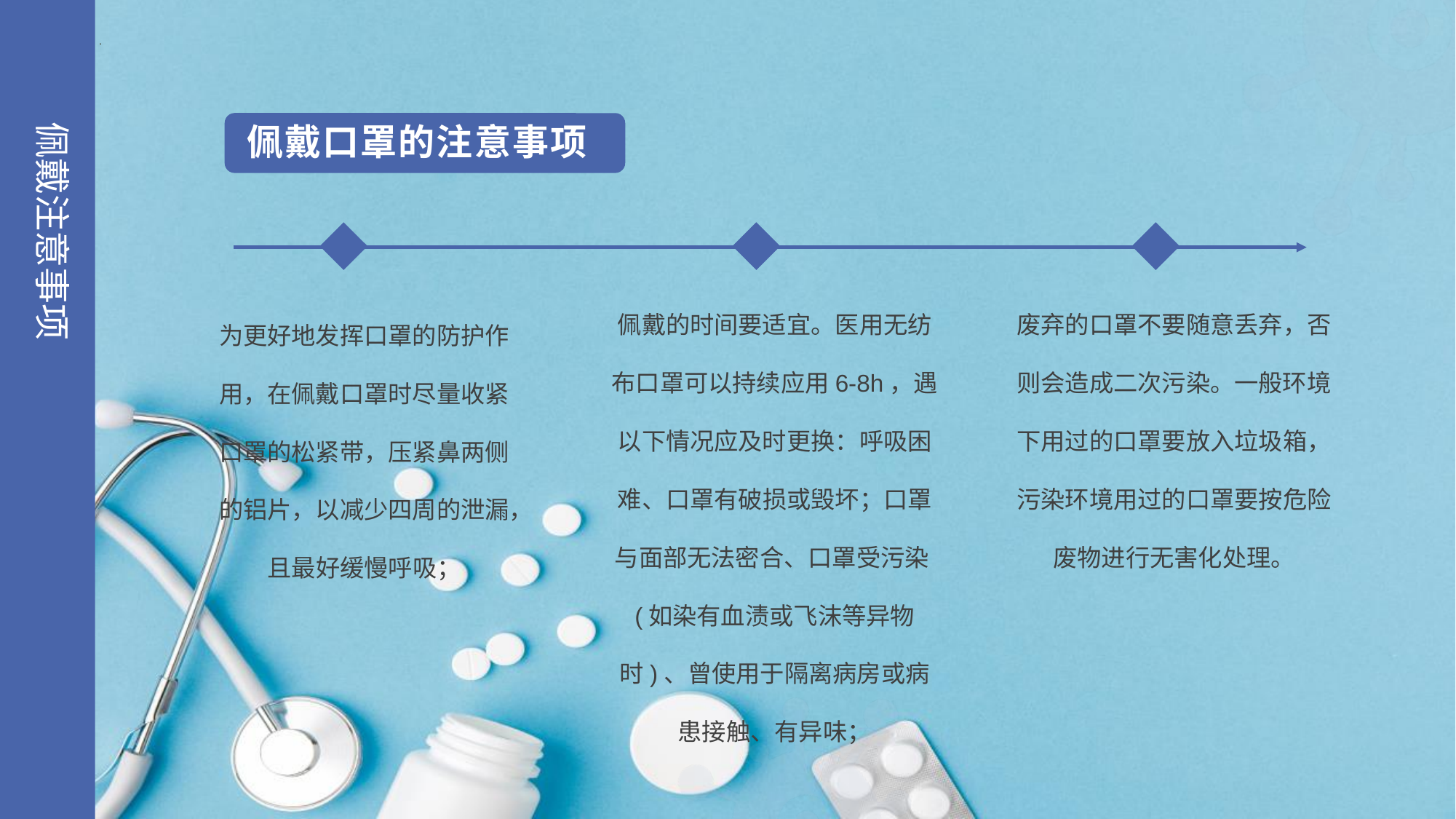

佩戴口罩的注意事项

为更好地发挥口罩的防护作用，在佩戴口罩时尽量收紧口罩的松紧带，压紧鼻两侧的铝片，以减少四周的泄漏，且最好缓慢呼吸；

佩戴的时间要适宜。医用无纺布口罩可以持续应用6-8h，遇以下情况应及时更换：呼吸困难、口罩有破损或毁坏；口罩与面部无法密合、口罩受污染(如染有血渍或飞沫等异物时)、曾使用于隔离病房或病患接触、有异味；

废弃的口罩不要随意丢弃，否则会造成二次污染。一般环境下用过的口罩要放入垃圾箱，污染环境用过的口罩要按危险废物进行无害化处理。